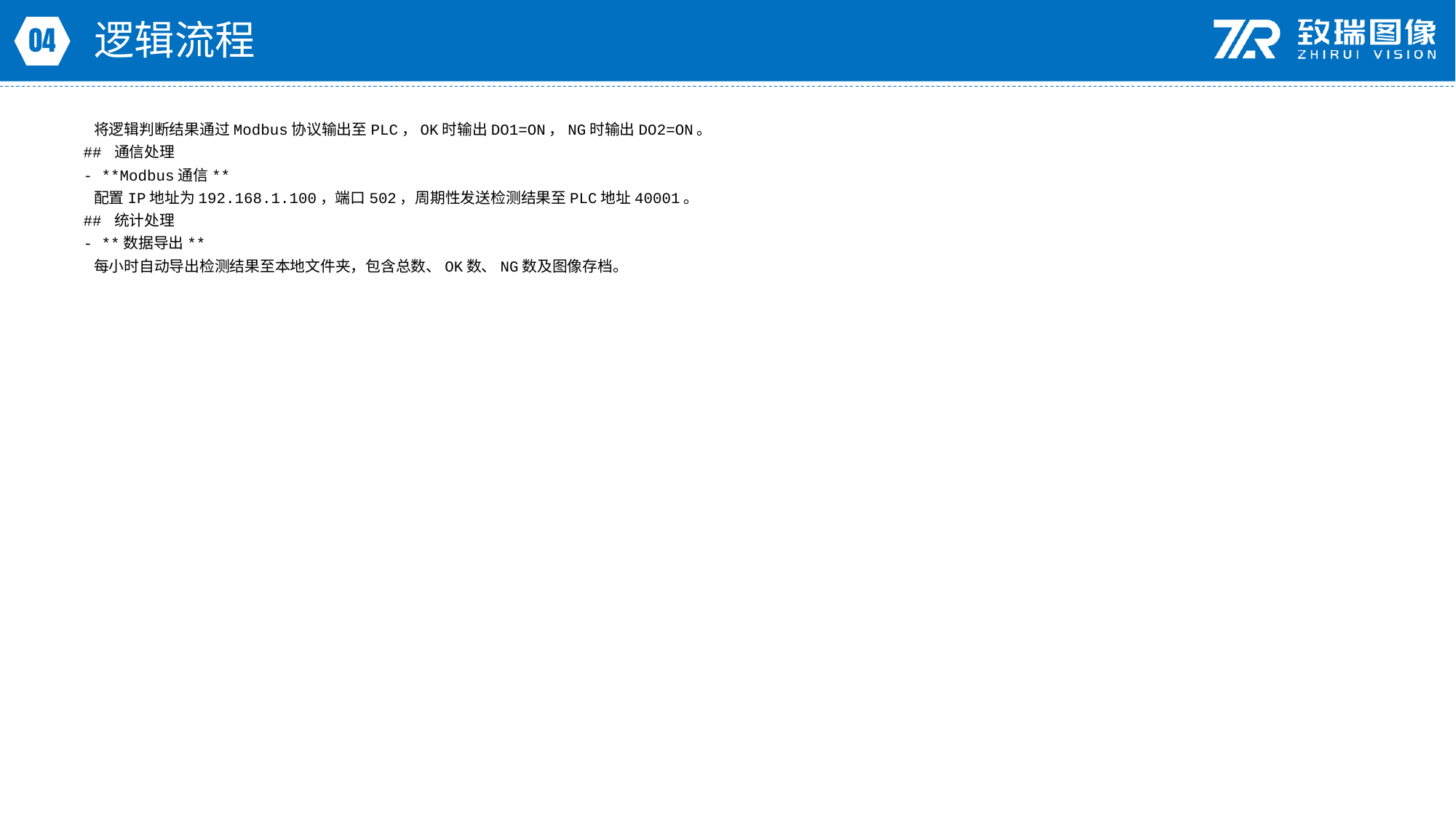

逻辑流程
04

  将逻辑判断结果通过Modbus协议输出至PLC，OK时输出DO1=ON，NG时输出DO2=ON。
## 通信处理
- **Modbus通信**
  配置IP地址为192.168.1.100，端口502，周期性发送检测结果至PLC地址40001。
## 统计处理
- **数据导出**
  每小时自动导出检测结果至本地文件夹，包含总数、OK数、NG数及图像存档。